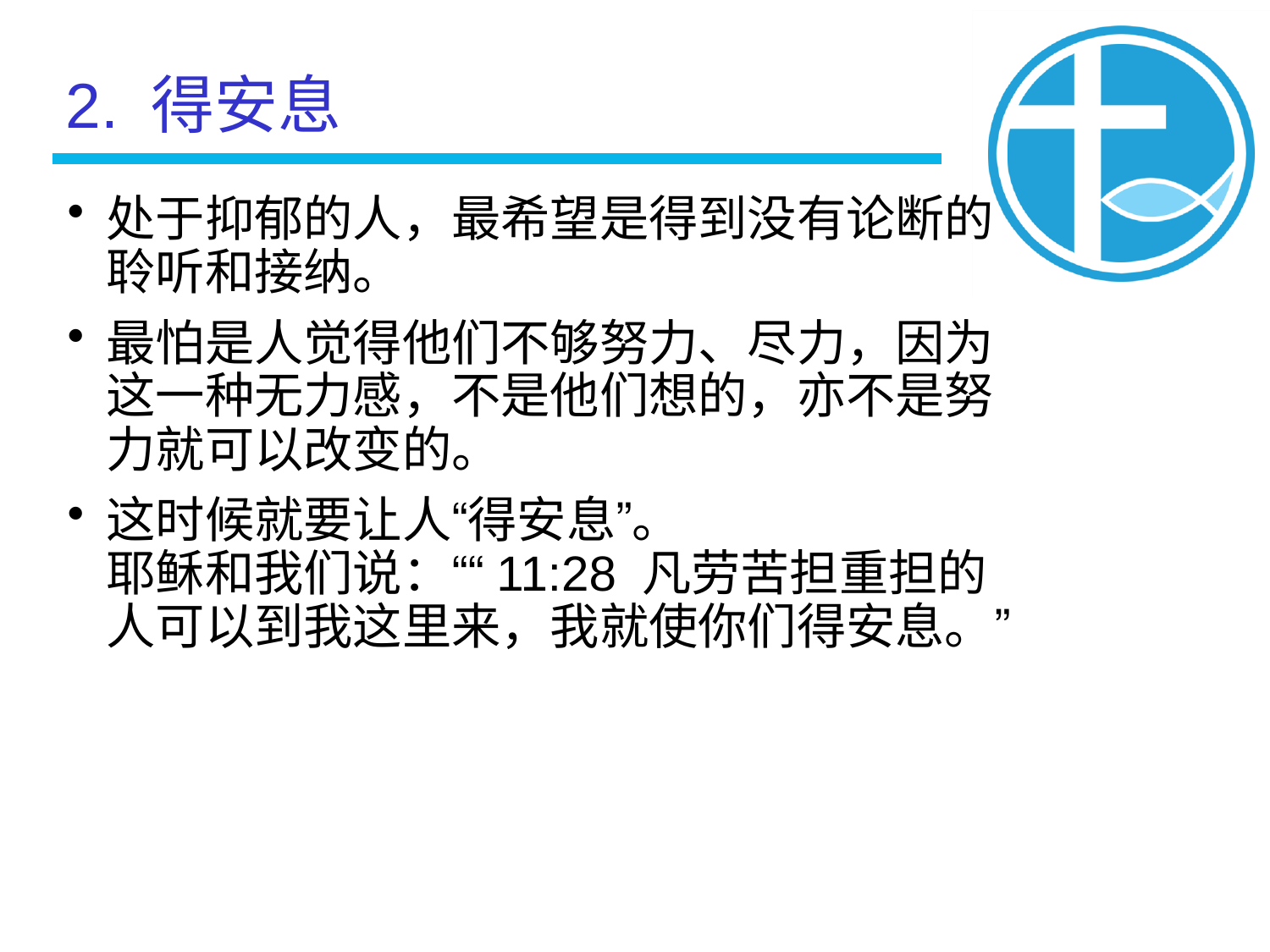

2. 得安息
处于抑郁的人，最希望是得到没有论断的聆听和接纳。
最怕是人觉得他们不够努力、尽力，因为这一种无力感，不是他们想的，亦不是努力就可以改变的。
这时候就要让人“得安息”。
耶稣和我们说：““11:28 凡劳苦担重担的人可以到我这里来，我就使你们得安息。”